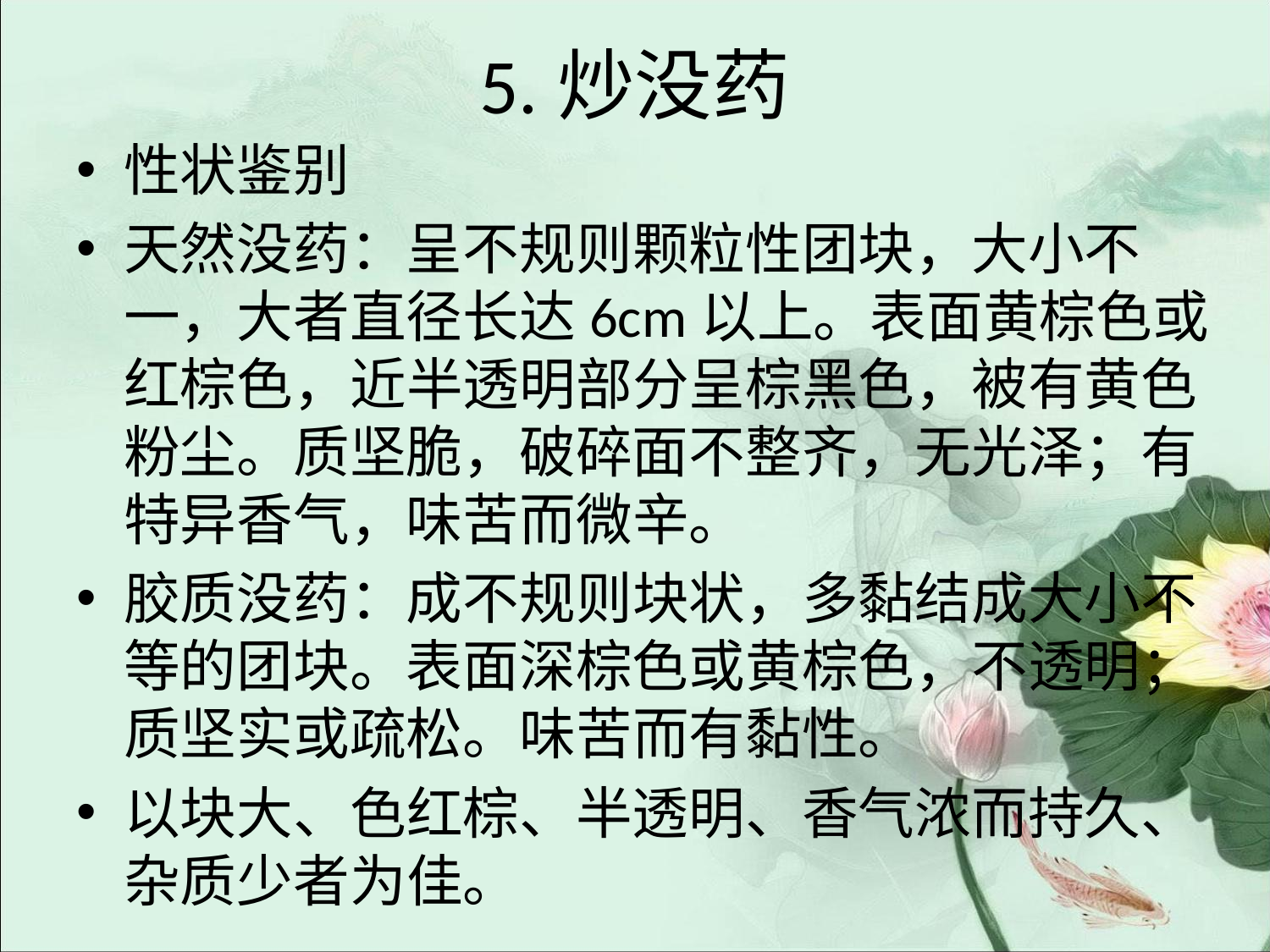

# 5.炒没药
性状鉴别
天然没药：呈不规则颗粒性团块，大小不一，大者直径长达6cm以上。表面黄棕色或红棕色，近半透明部分呈棕黑色，被有黄色粉尘。质坚脆，破碎面不整齐，无光泽；有特异香气，味苦而微辛。
胶质没药：成不规则块状，多黏结成大小不等的团块。表面深棕色或黄棕色，不透明；质坚实或疏松。味苦而有黏性。
以块大、色红棕、半透明、香气浓而持久、杂质少者为佳。

炒没药：形如醋没药，表面有光泽，气微香。